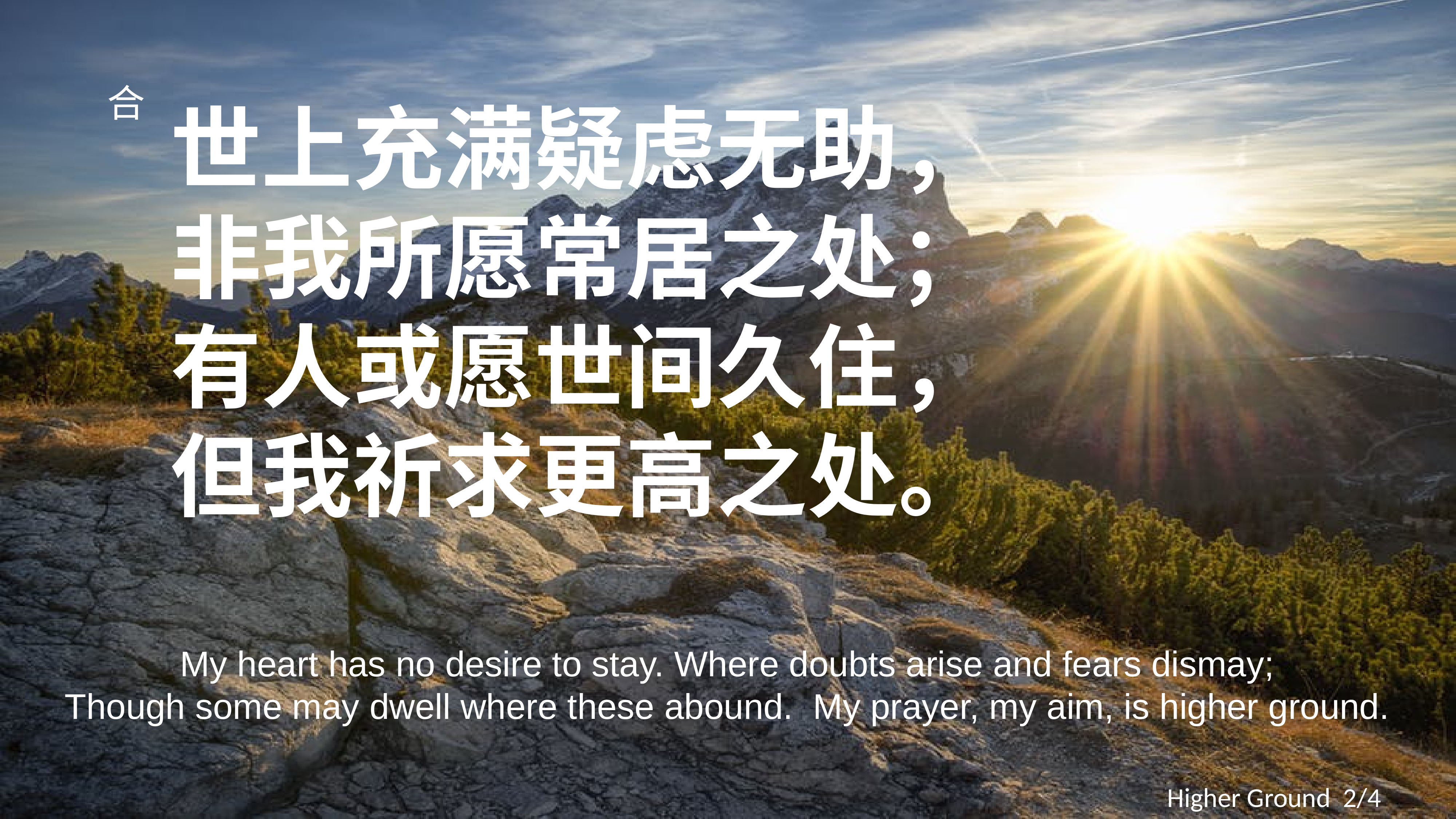

# 世上充满疑虑无助， 非我所愿常居之处； 有人或愿世间久住， 但我祈求更高之处。
合
My heart has no desire to stay. Where doubts arise and fears dismay;
Though some may dwell where these abound.  My prayer, my aim, is higher ground.
Higher Ground  2/4